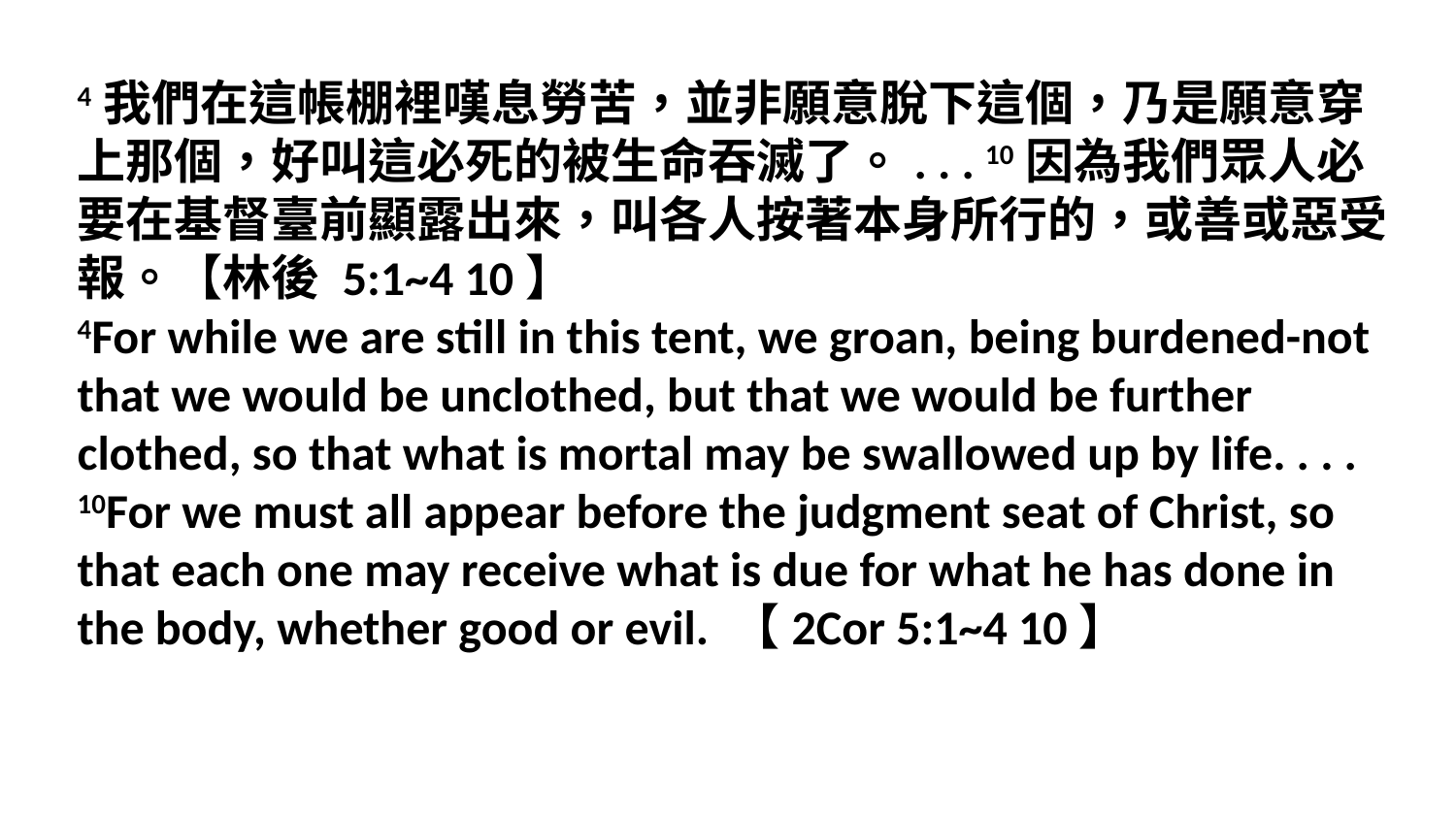

4我們在這帳棚裡嘆息勞苦，並非願意脫下這個，乃是願意穿上那個，好叫這必死的被生命吞滅了。. . . 10因為我們眾人必要在基督臺前顯露出來，叫各人按著本身所行的，或善或惡受報。【林後 5:1~4 10】
4For while we are still in this tent, we groan, being burdened-not that we would be unclothed, but that we would be further clothed, so that what is mortal may be swallowed up by life. . . . 10For we must all appear before the judgment seat of Christ, so that each one may receive what is due for what he has done in the body, whether good or evil. 【2Cor 5:1~4 10】